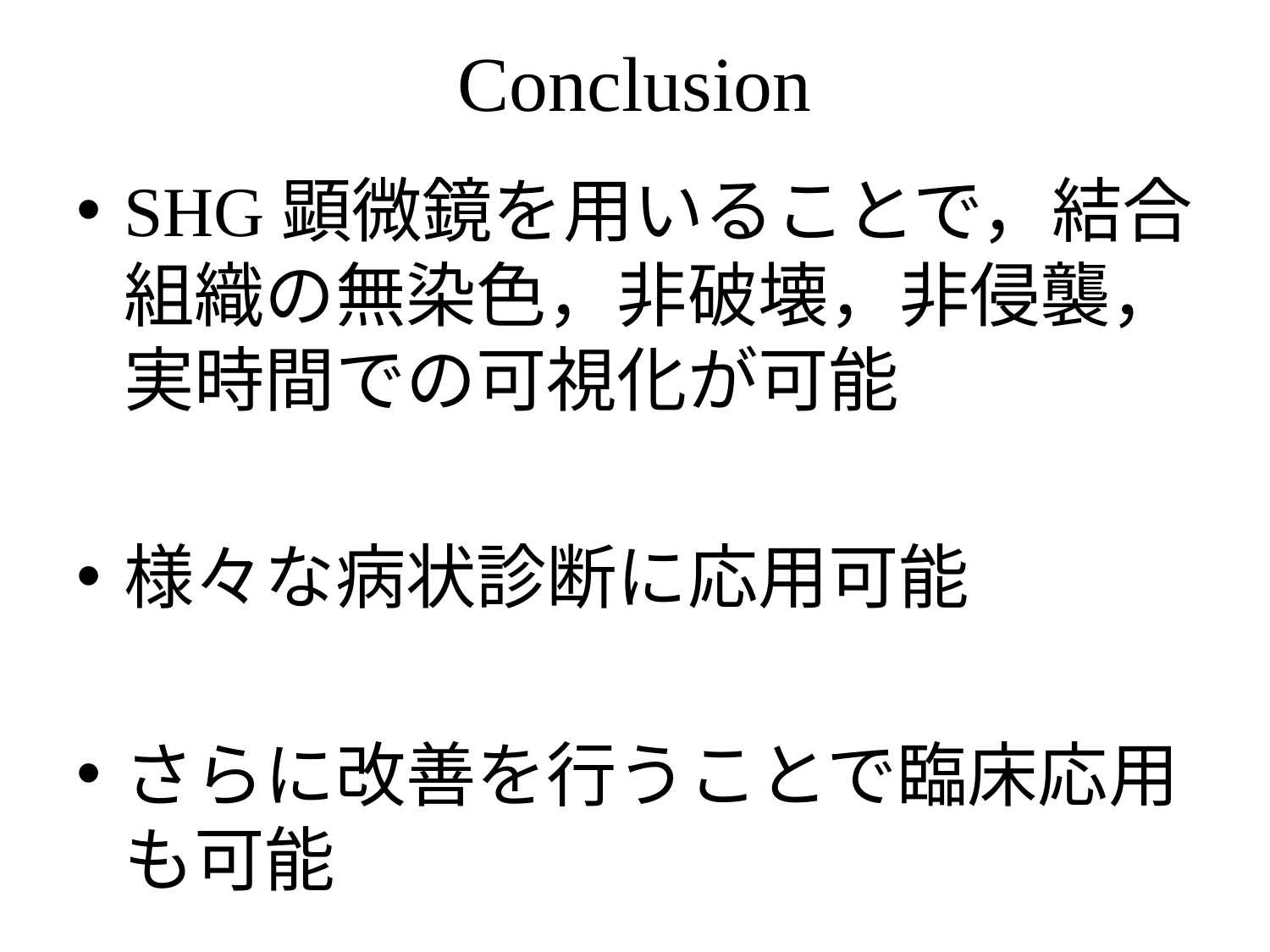

Conclusion
SHG顕微鏡を用いることで，結合組織の無染色，非破壊，非侵襲，実時間での可視化が可能

様々な病状診断に応用可能

さらに改善を行うことで臨床応用も可能